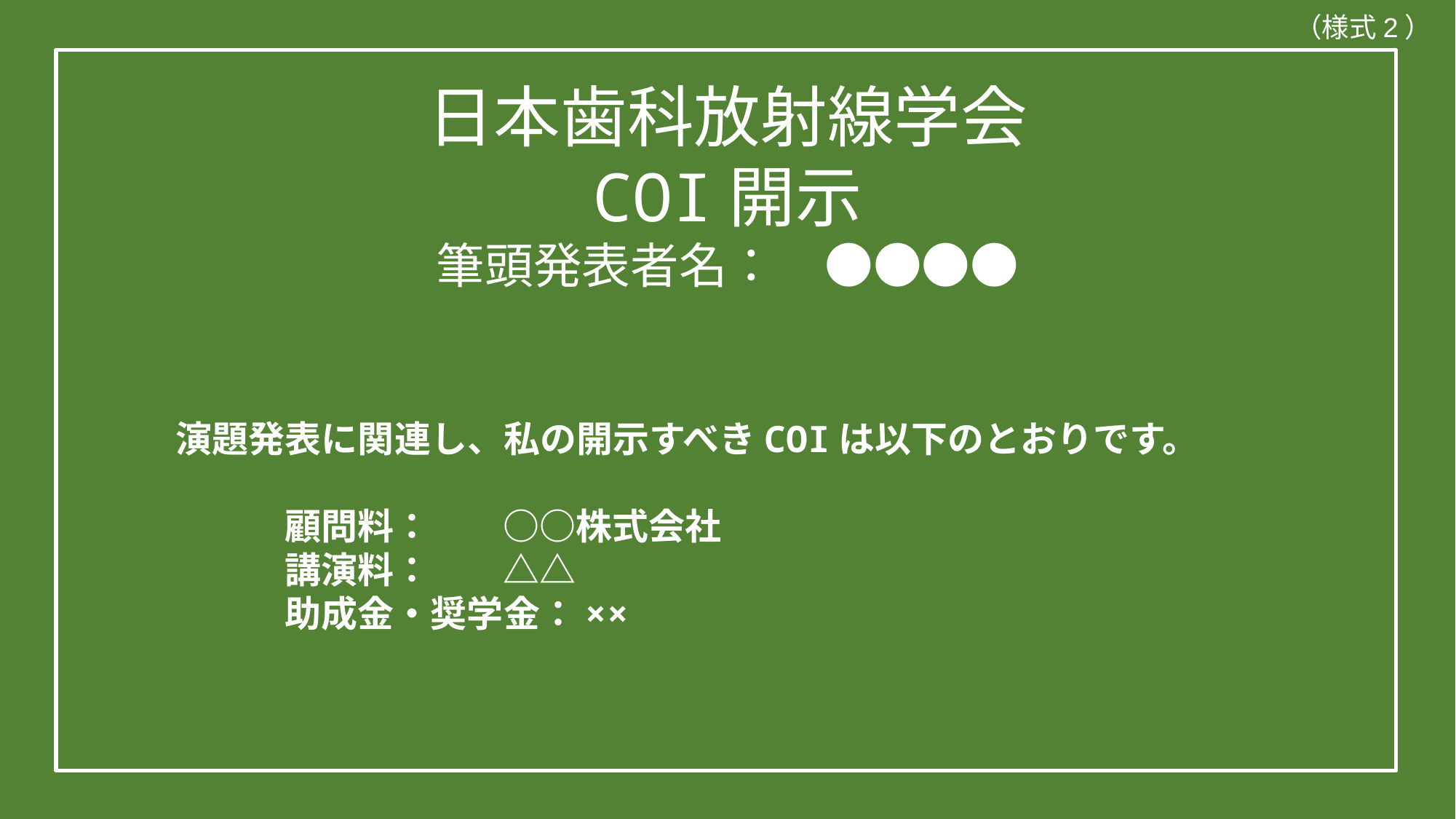

（様式2）

	演題発表に関連し、私の開示すべきCOIは以下のとおりです。

		顧問料：	○○株式会社
		講演料：	△△
		助成金・奨学金：××

日本歯科放射線学会
COI開示
筆頭発表者名：　●●●●